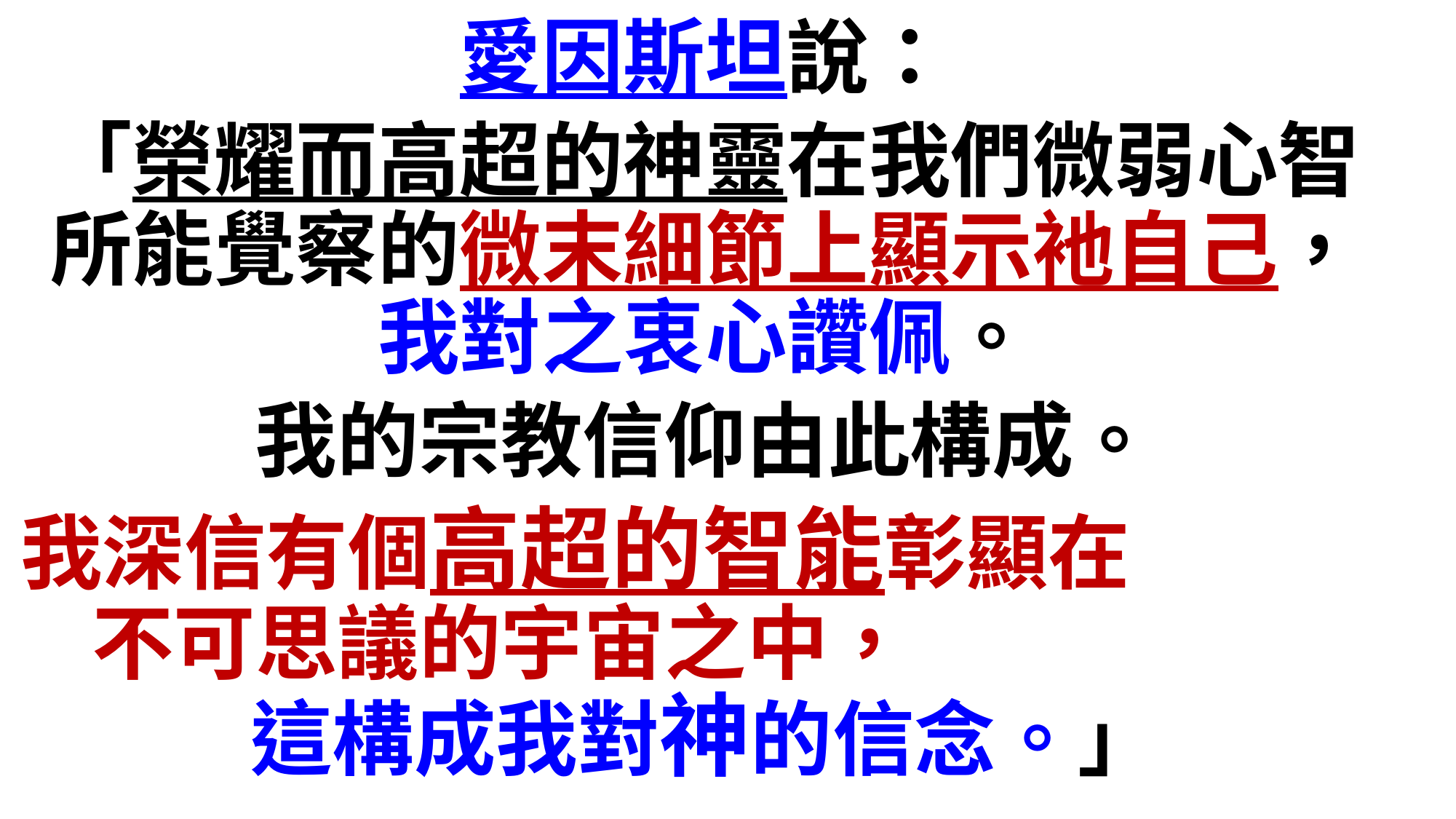

愛因斯坦說：
「榮耀而高超的神靈在我們微弱心智所能覺察的微末細節上顯示衪自己，我對之衷心讚佩。
我的宗教信仰由此構成。
我深信有個高超的智能彰顯在                  不可思議的宇宙之中，                          這構成我對神的信念。」